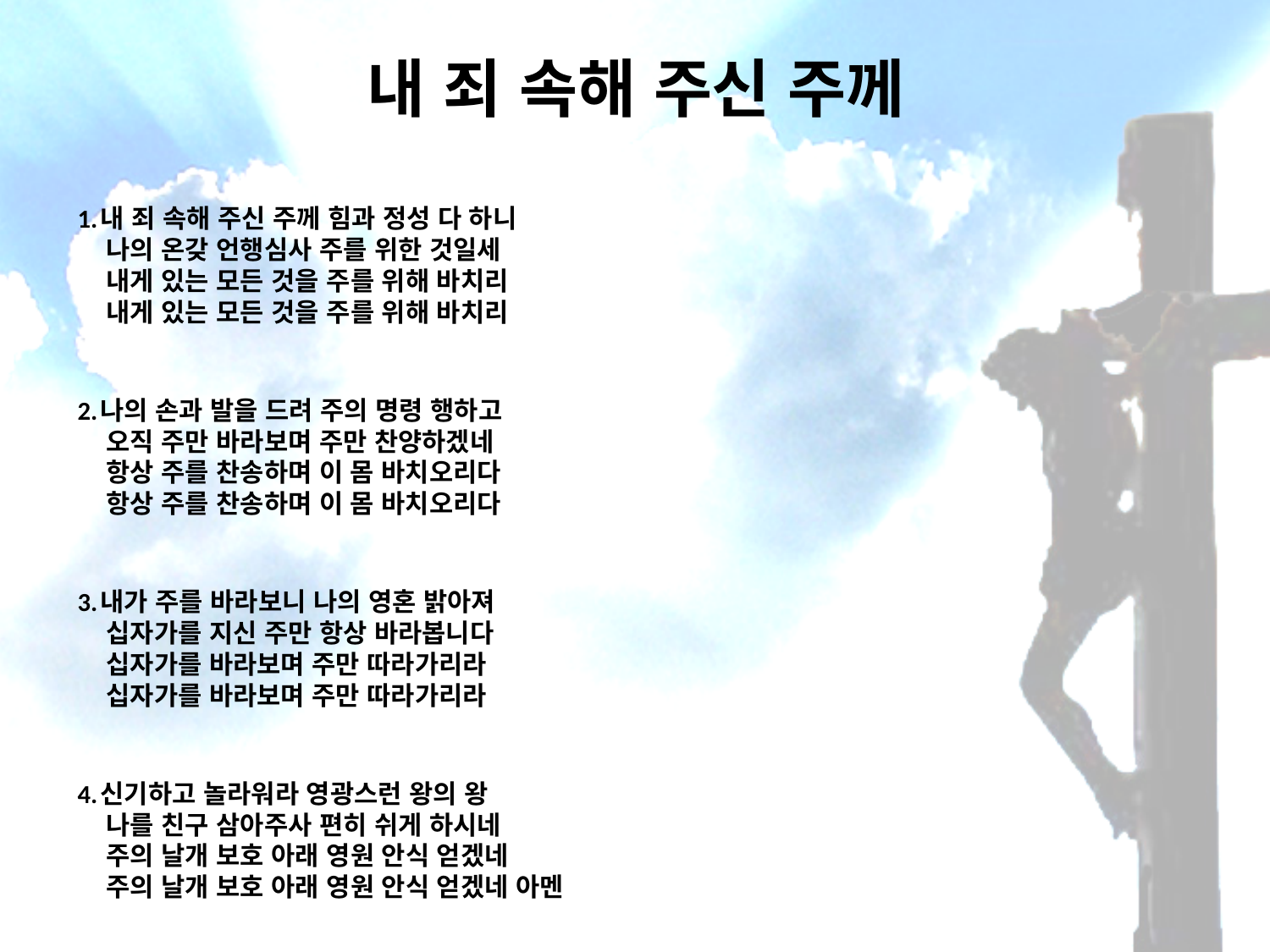

# 내 죄 속해 주신 주께
1.내 죄 속해 주신 주께 힘과 정성 다 하니
    나의 온갖 언행심사 주를 위한 것일세
    내게 있는 모든 것을 주를 위해 바치리
    내게 있는 모든 것을 주를 위해 바치리
2.나의 손과 발을 드려 주의 명령 행하고
    오직 주만 바라보며 주만 찬양하겠네
    항상 주를 찬송하며 이 몸 바치오리다
    항상 주를 찬송하며 이 몸 바치오리다
3.내가 주를 바라보니 나의 영혼 밝아져
    십자가를 지신 주만 항상 바라봅니다
    십자가를 바라보며 주만 따라가리라
    십자가를 바라보며 주만 따라가리라
4.신기하고 놀라워라 영광스런 왕의 왕
    나를 친구 삼아주사 편히 쉬게 하시네
    주의 날개 보호 아래 영원 안식 얻겠네
    주의 날개 보호 아래 영원 안식 얻겠네 아멘